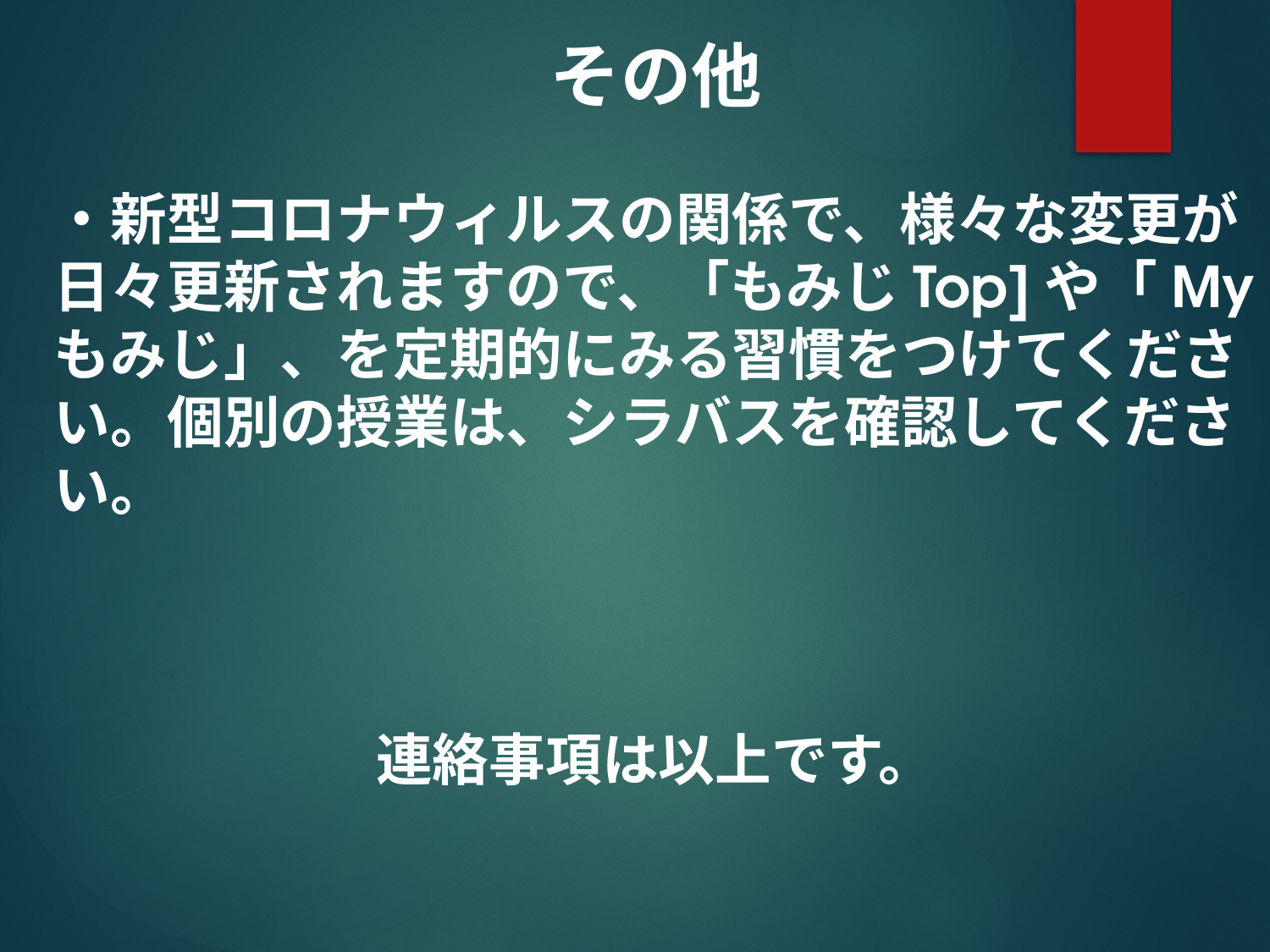

その他

・新型コロナウィルスの関係で、様々な変更が日々更新されますので、「もみじTop]や「Myもみじ」、を定期的にみる習慣をつけてください。個別の授業は、シラバスを確認してください。

連絡事項は以上です。